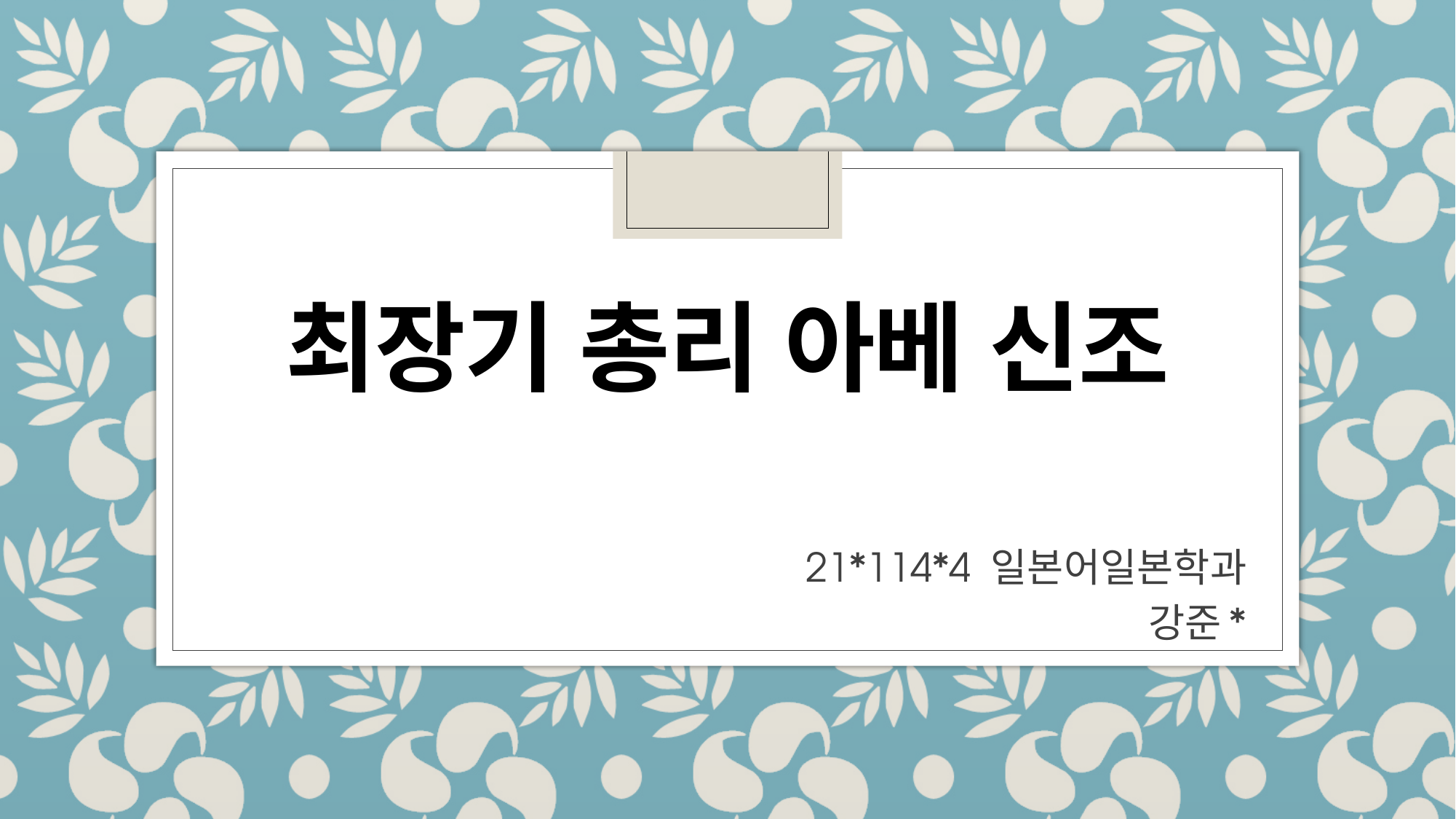

# 최장기 총리 아베 신조
21*114*4 일본어일본학과
강준*